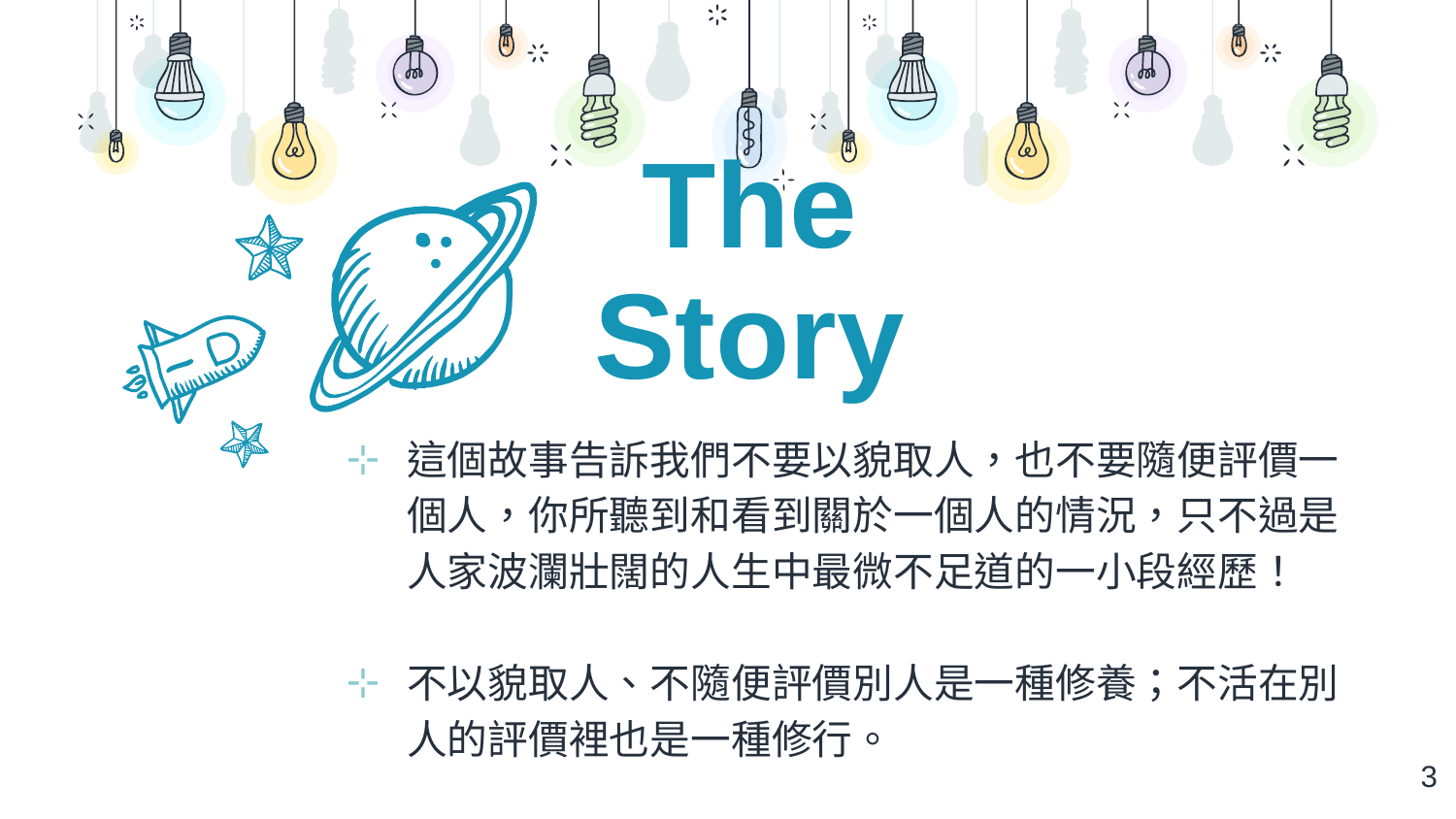

The Story

這個故事告訴我們不要以貌取人，也不要隨便評價一個人，你所聽到和看到關於一個人的情況，只不過是人家波瀾壯闊的人生中最微不足道的一小段經歷！

不以貌取人、不隨便評價別人是一種修養；不活在別人的評價裡也是一種修行。
3